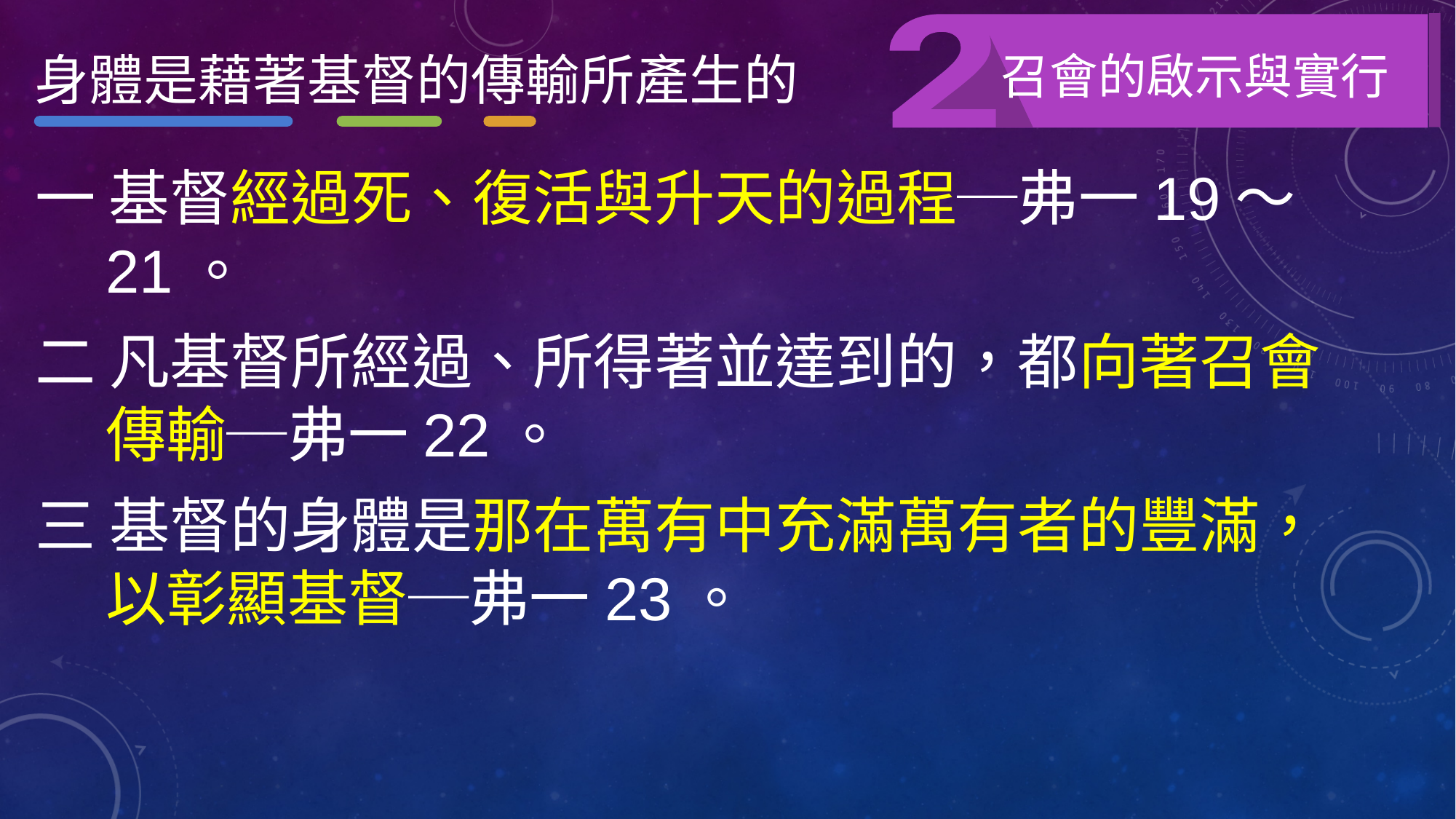

召會的啟示與實行
身體是藉著基督的傳輸所產生的

一 基督經過死、復活與升天的過程─弗一19～21。
二 凡基督所經過、所得著並達到的，都向著召會傳輸─弗一22。
三 基督的身體是那在萬有中充滿萬有者的豐滿，以彰顯基督─弗一23。